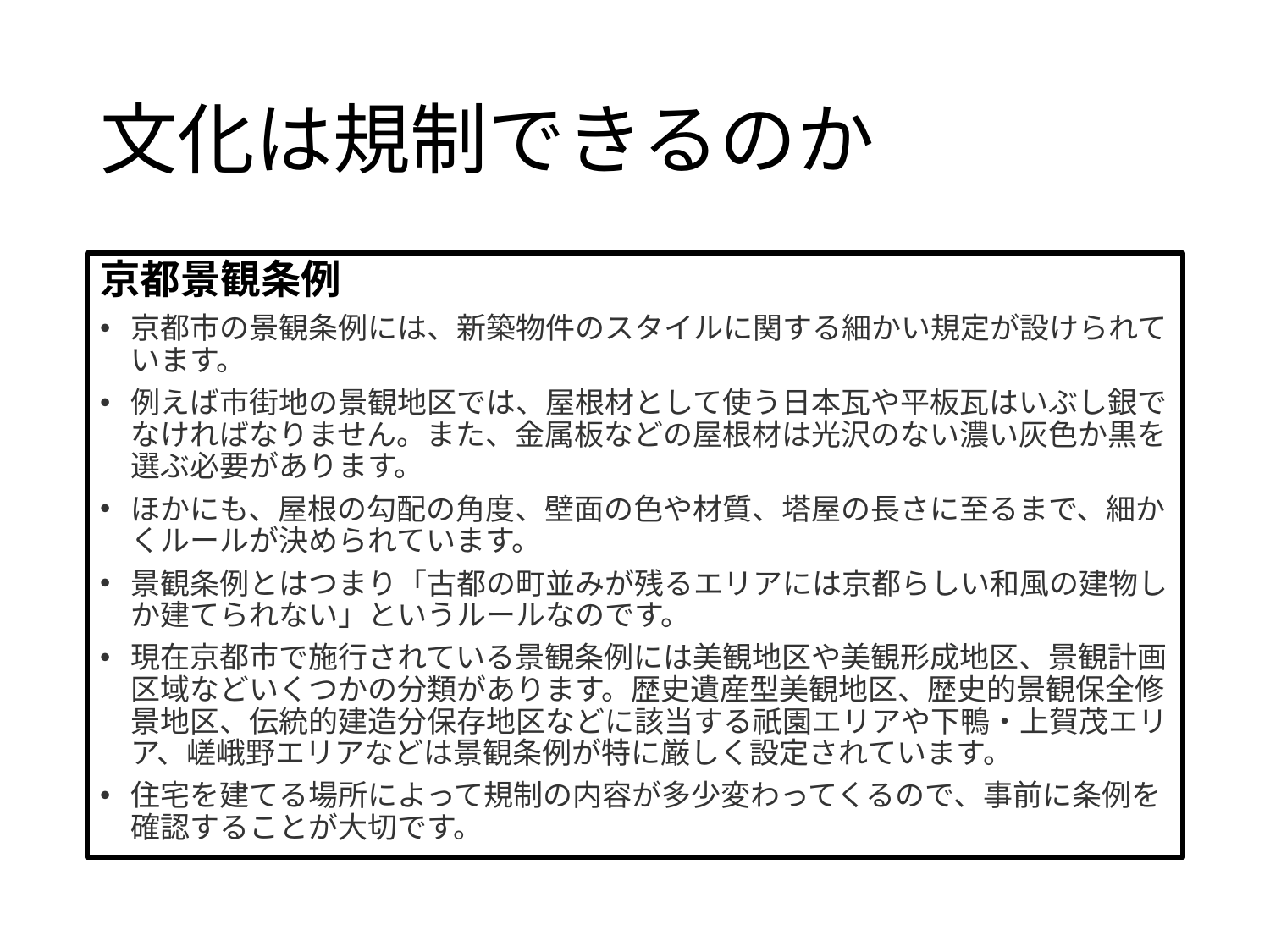

# 文化は規制できるのか
京都景観条例
京都市の景観条例には、新築物件のスタイルに関する細かい規定が設けられています。
例えば市街地の景観地区では、屋根材として使う日本瓦や平板瓦はいぶし銀でなければなりません。また、金属板などの屋根材は光沢のない濃い灰色か黒を選ぶ必要があります。
ほかにも、屋根の勾配の角度、壁面の色や材質、塔屋の長さに至るまで、細かくルールが決められています。
景観条例とはつまり「古都の町並みが残るエリアには京都らしい和風の建物しか建てられない」というルールなのです。
現在京都市で施行されている景観条例には美観地区や美観形成地区、景観計画区域などいくつかの分類があります。歴史遺産型美観地区、歴史的景観保全修景地区、伝統的建造分保存地区などに該当する祇園エリアや下鴨・上賀茂エリア、嵯峨野エリアなどは景観条例が特に厳しく設定されています。
住宅を建てる場所によって規制の内容が多少変わってくるので、事前に条例を確認することが大切です。